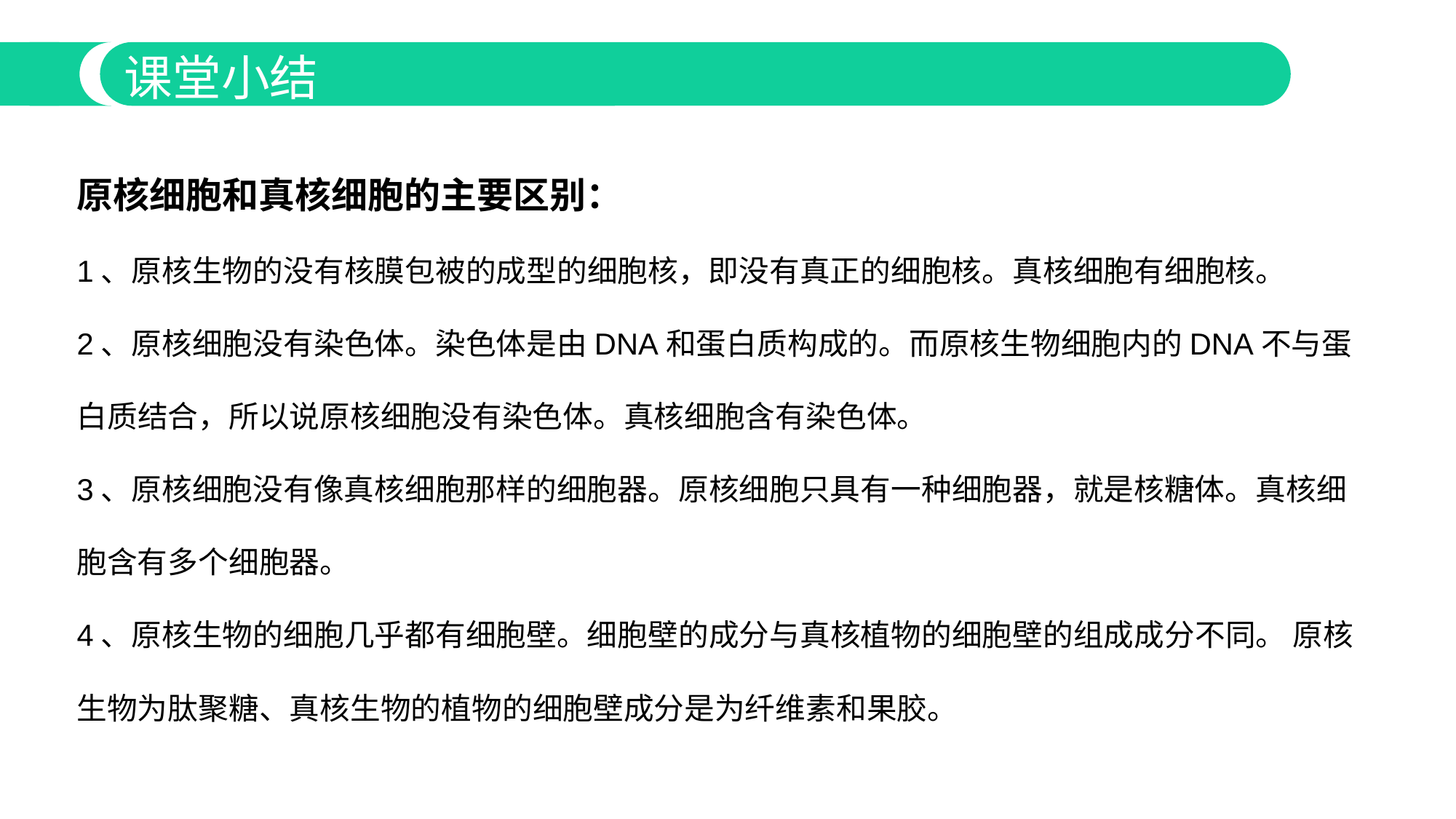

课堂小结
原核细胞和真核细胞的主要区别：
1、原核生物的没有核膜包被的成型的细胞核，即没有真正的细胞核。真核细胞有细胞核。
2、原核细胞没有染色体。染色体是由DNA和蛋白质构成的。而原核生物细胞内的DNA不与蛋白质结合，所以说原核细胞没有染色体。真核细胞含有染色体。
3、原核细胞没有像真核细胞那样的细胞器。原核细胞只具有一种细胞器，就是核糖体。真核细胞含有多个细胞器。
4、原核生物的细胞几乎都有细胞壁。细胞壁的成分与真核植物的细胞壁的组成成分不同。 原核生物为肽聚糖、真核生物的植物的细胞壁成分是为纤维素和果胶。